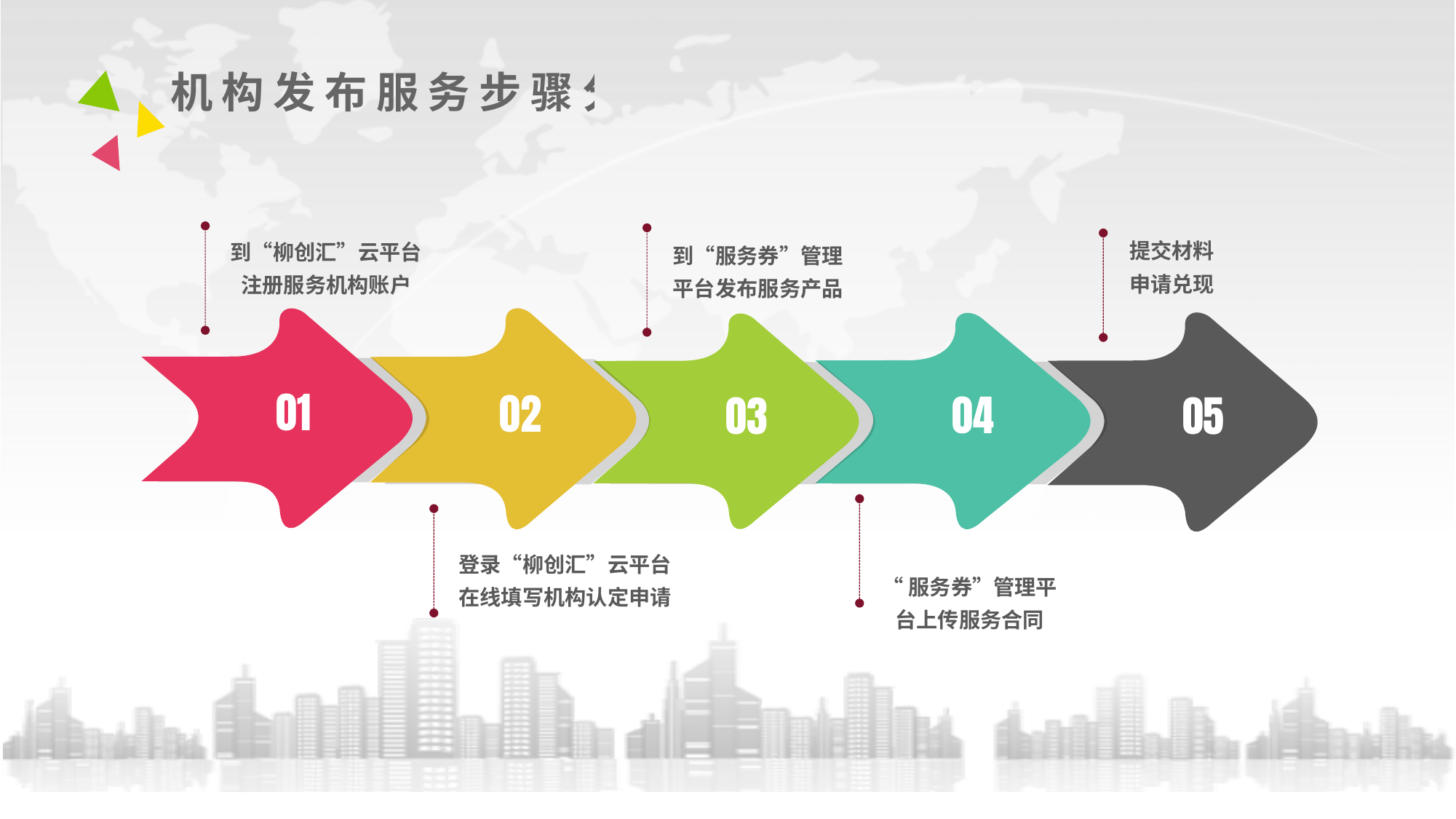

机构发布服务步骤分解

提交材料
申请兑现
到“柳创汇”云平台注册服务机构账户
到“服务券”管理平台发布服务产品

02

01

05

04

03
登录“柳创汇”云平台在线填写机构认定申请
“服务券”管理平台上传服务合同